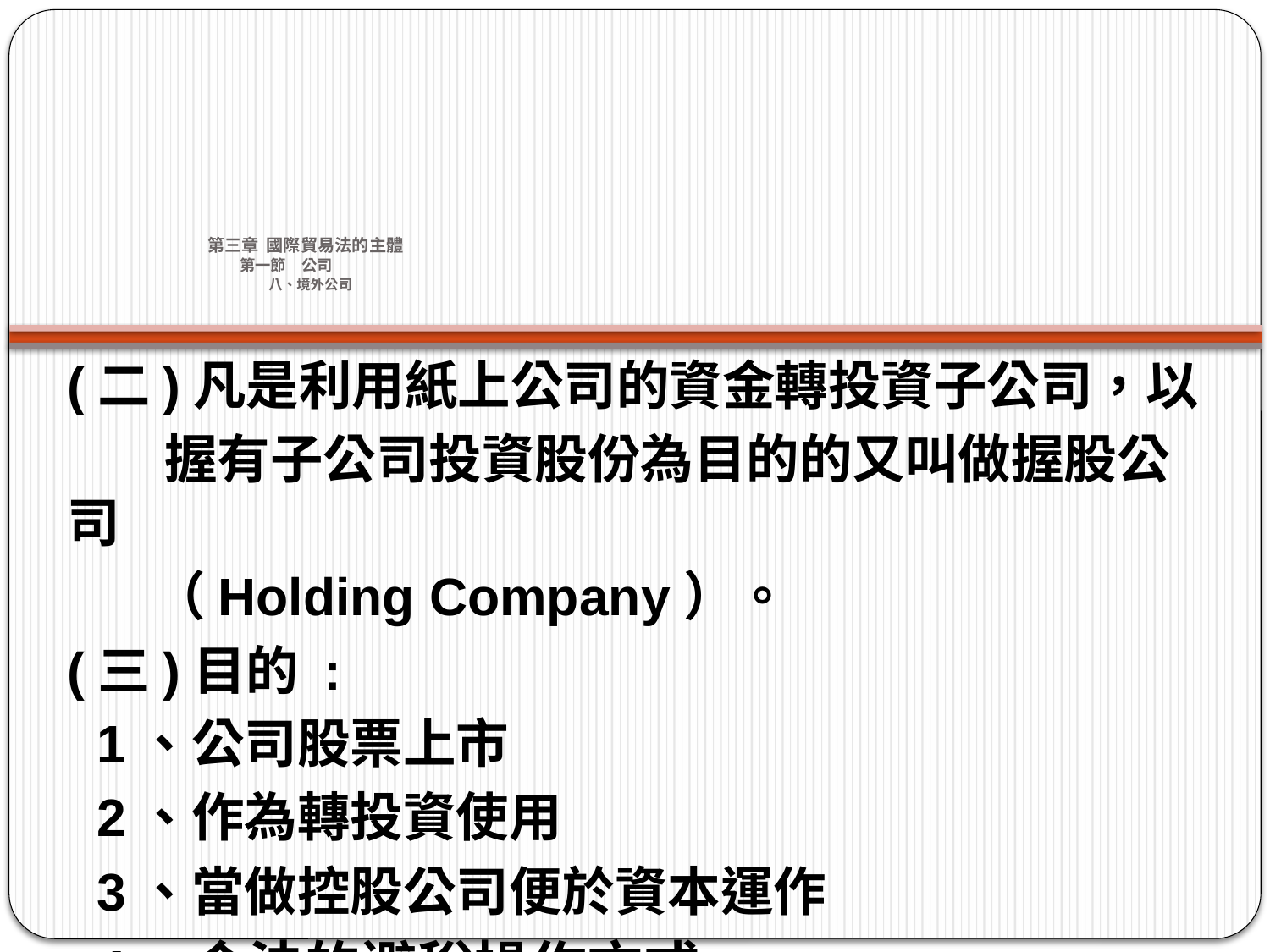

# 第三章  國際貿易法的主體 第一節　公司 八、境外公司
(二)凡是利用紙上公司的資金轉投資子公司，以
       握有子公司投資股份為目的的又叫做握股公司
      （Holding Company）。
(三)目的 :
  1、公司股票上市
  2、作為轉投資使用
  3、當做控股公司便於資本運作
  4、合法的避稅操作方式